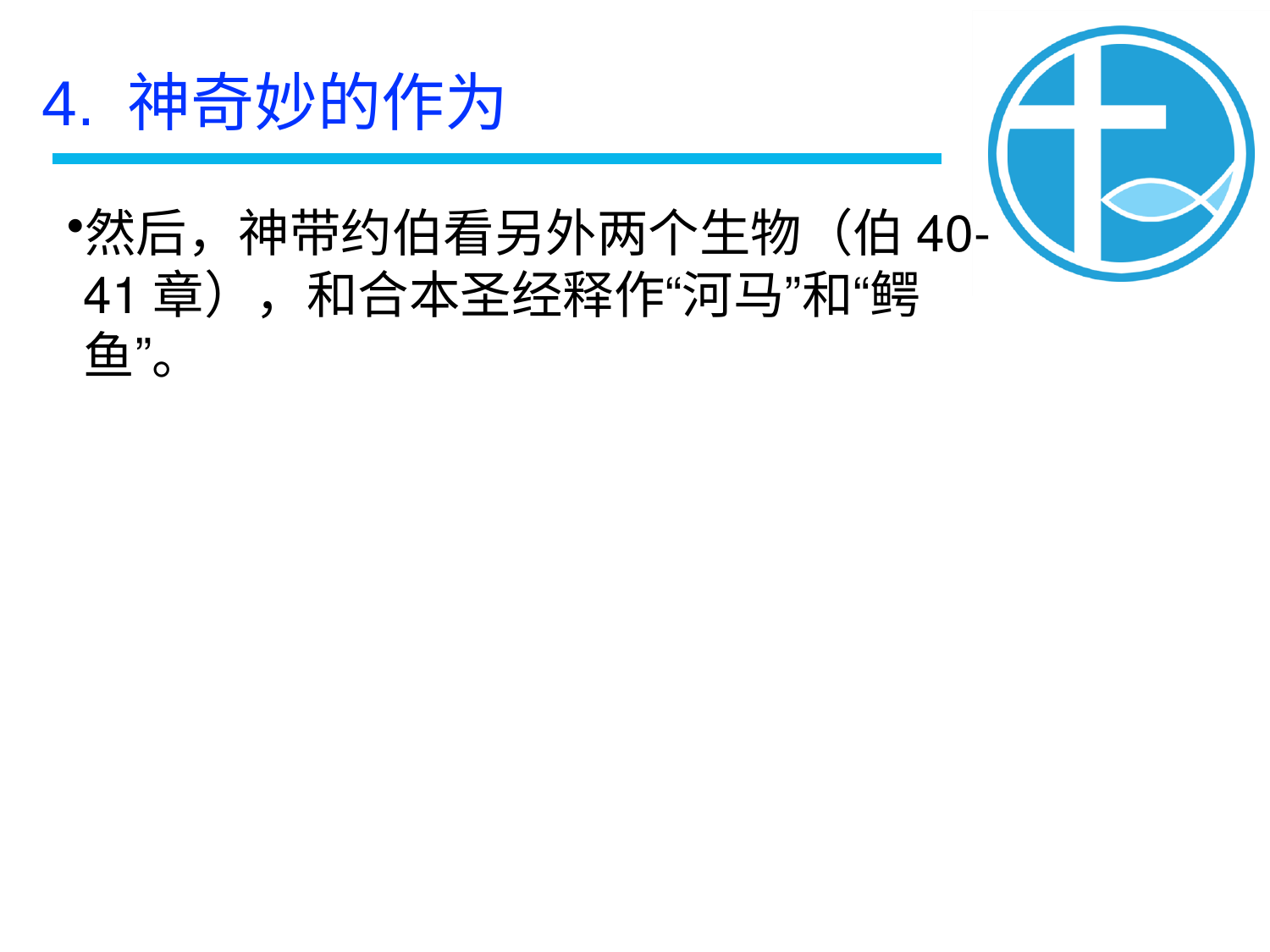

4. 神奇妙的作为
然后，神带约伯看另外两个生物（伯40-41章），和合本圣经释作“河马”和“鳄鱼”。